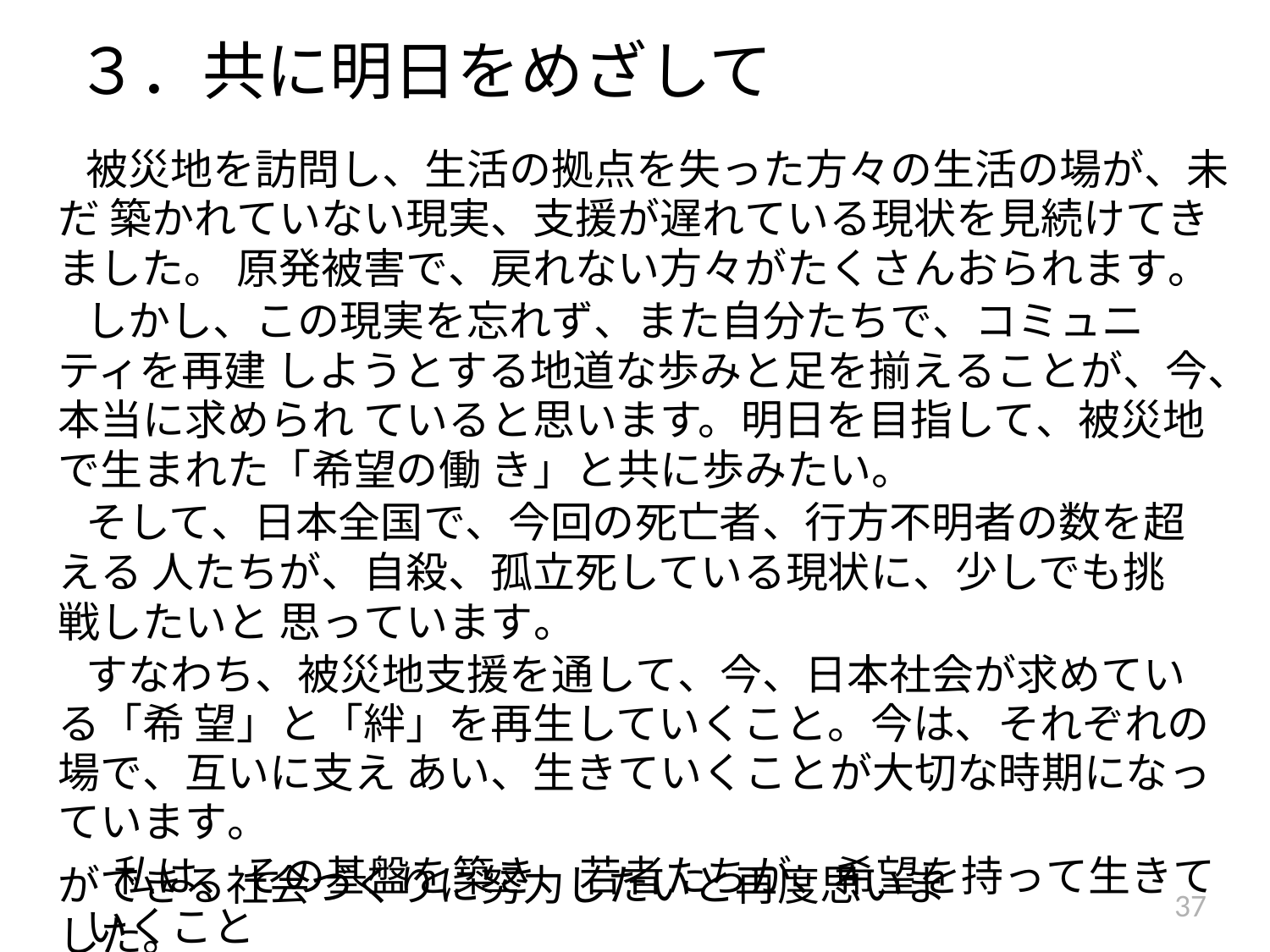

# ３．共に明日をめざして
被災地を訪問し、生活の拠点を失った方々の生活の場が、未だ 築かれていない現実、支援が遅れている現状を見続けてきました。 原発被害で、戻れない方々がたくさんおられます。
しかし、この現実を忘れず、また自分たちで、コミュニティを再建 しようとする地道な歩みと足を揃えることが、今、本当に求められ ていると思います。明日を目指して、被災地で生まれた「希望の働 き」と共に歩みたい。
そして、日本全国で、今回の死亡者、行方不明者の数を超える 人たちが、自殺、孤立死している現状に、少しでも挑戦したいと 思っています。
すなわち、被災地支援を通して、今、日本社会が求めている「希 望」と「絆」を再生していくこと。今は、それぞれの場で、互いに支え あい、生きていくことが大切な時期になっています。
私は、その基盤を築き、若者たちが、希望を持って生きていくこと
ができる社会づくりに努力したいと再度思いました。
37